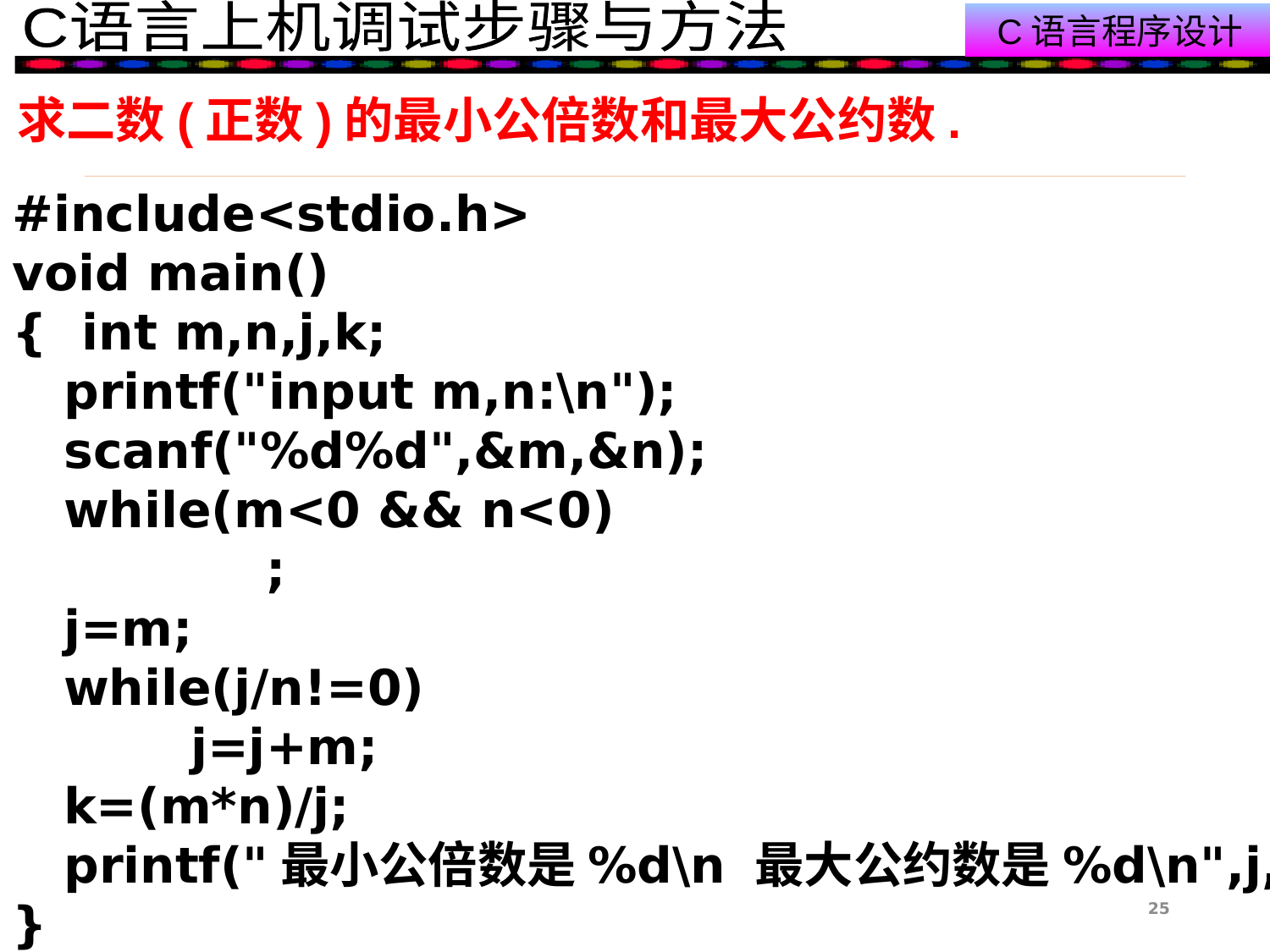

求二数(正数)的最小公倍数和最大公约数.
#include<stdio.h>
void main()
{  int m,n,j,k;
   printf("input m,n:\n");
   scanf("%d%d",&m,&n);
   while(m<0 && n<0)
		;
   j=m;
   while(j/n!=0)
	   j=j+m;
   k=(m*n)/j;
   printf("最小公倍数是%d\n 最大公约数是%d\n",j,k);
}
25